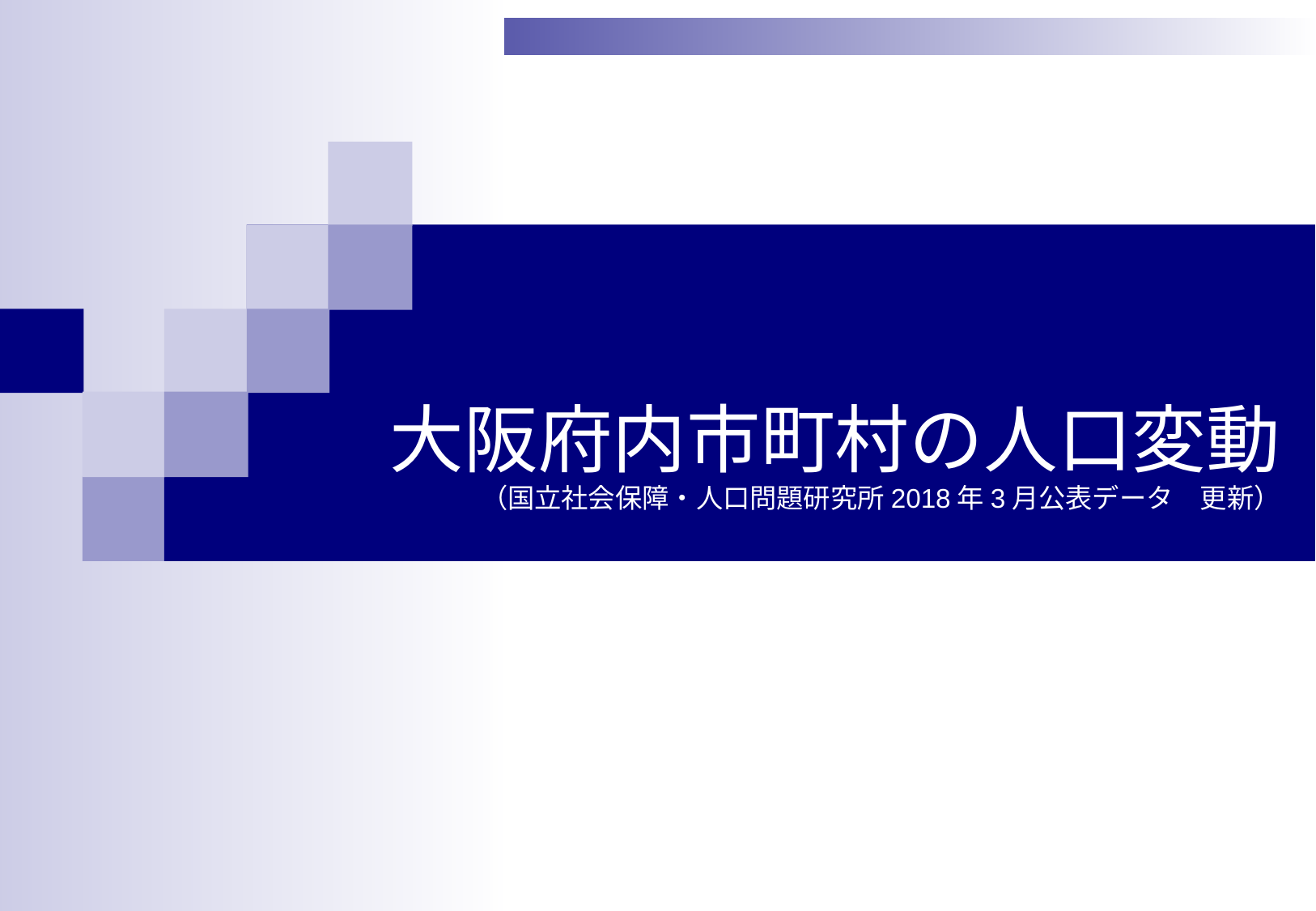

# 大阪府内市町村の人口変動 （国立社会保障・人口問題研究所2018年3月公表データ　更新）